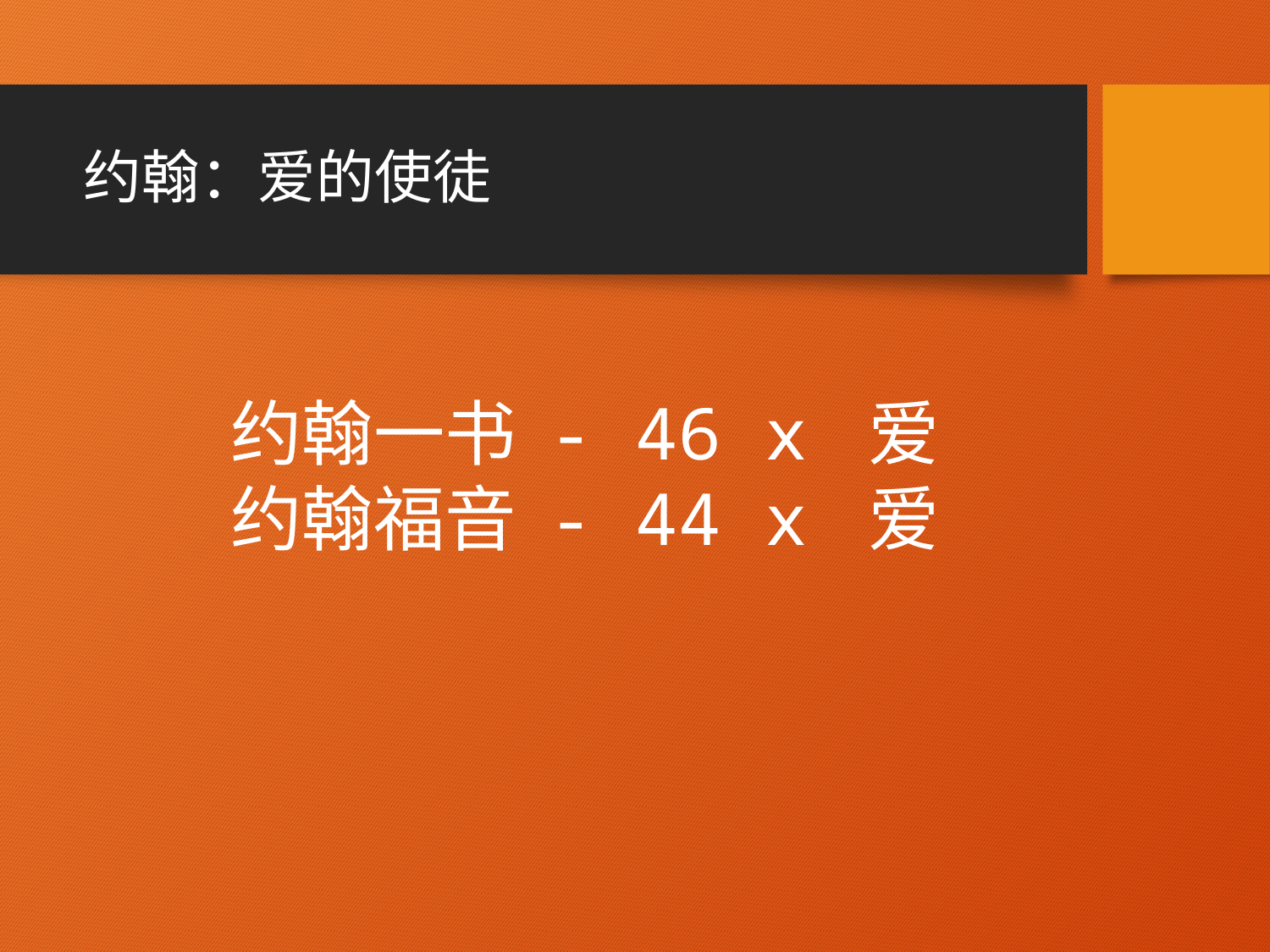

# 约翰：爱的使徒
约翰一书 - 46 x 爱
约翰福音 - 44 x 爱